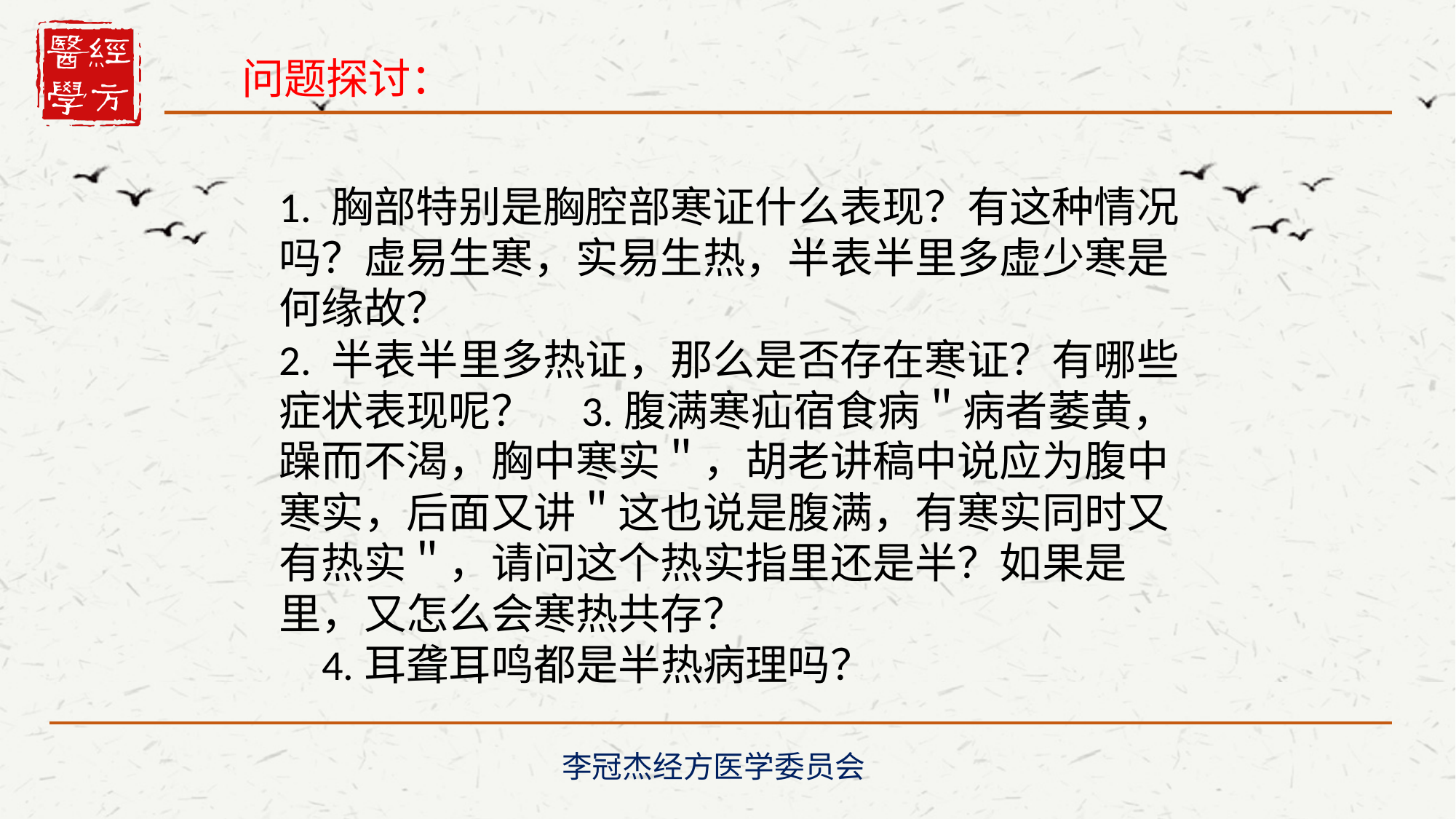

问题探讨：
1. 胸部特别是胸腔部寒证什么表现？有这种情况吗？虚易生寒，实易生热，半表半里多虚少寒是何缘故？2. 半表半里多热证，那么是否存在寒证？有哪些症状表现呢？    3.腹满寒疝宿食病＂病者萎黄，躁而不渴，胸中寒实＂，胡老讲稿中说应为腹中寒实，后面又讲＂这也说是腹满，有寒实同时又有热实＂，请问这个热实指里还是半？如果是里，又怎么会寒热共存？4.耳聋耳鸣都是半热病理吗？
21